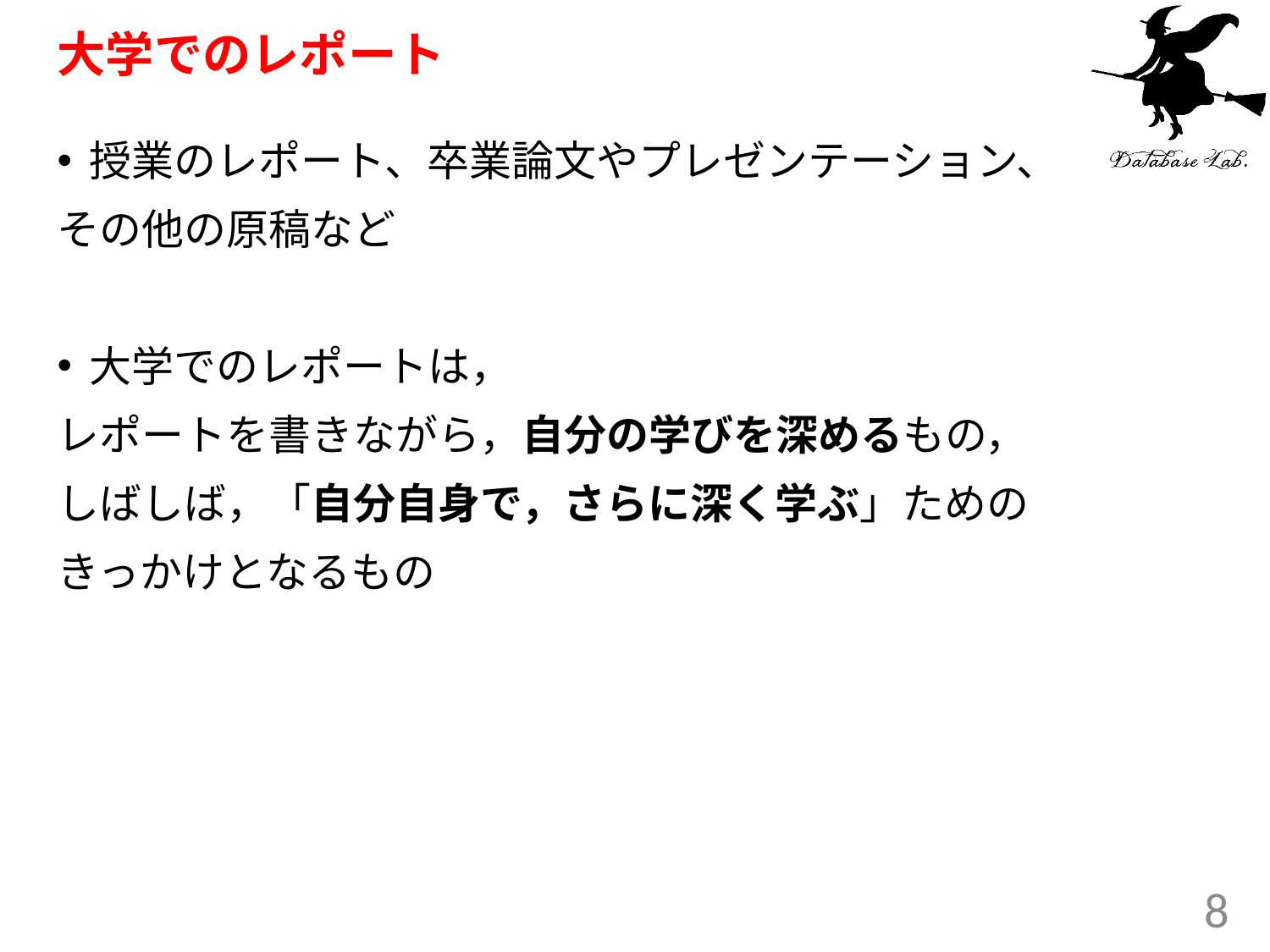

# 大学でのレポート
授業のレポート、卒業論文やプレゼンテーション、
その他の原稿など

大学でのレポートは，
レポートを書きながら，自分の学びを深めるもの，
しばしば，「自分自身で，さらに深く学ぶ」ための
きっかけとなるもの
8